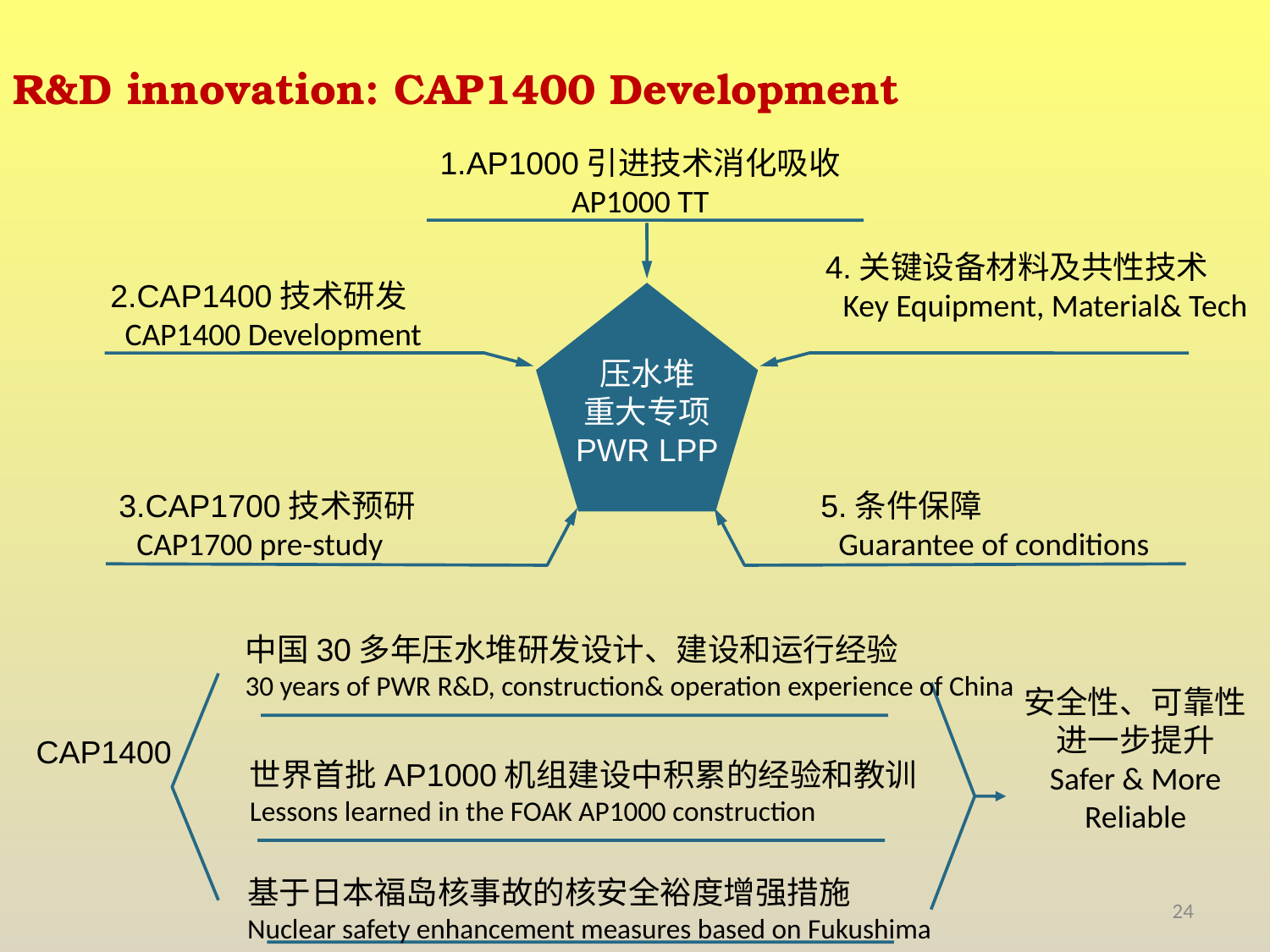

R&D innovation: CAP1400 Development
1.AP1000引进技术消化吸收
AP1000 TT

4.关键设备材料及共性技术
  Key Equipment, Material& Tech
2.CAP1400技术研发
  CAP1400 Development

压水堆
重大专项
PWR LPP
3.CAP1700技术预研
  CAP1700 pre-study
5.条件保障
  Guarantee of conditions

中国30多年压水堆研发设计、建设和运行经验
30 years of PWR R&D, construction& operation experience of China

安全性、可靠性进一步提升
Safer & More Reliable

CAP1400
世界首批AP1000机组建设中积累的经验和教训
Lessons learned in the FOAK AP1000 construction

基于日本福岛核事故的核安全裕度增强措施
Nuclear safety enhancement measures based on Fukushima
24